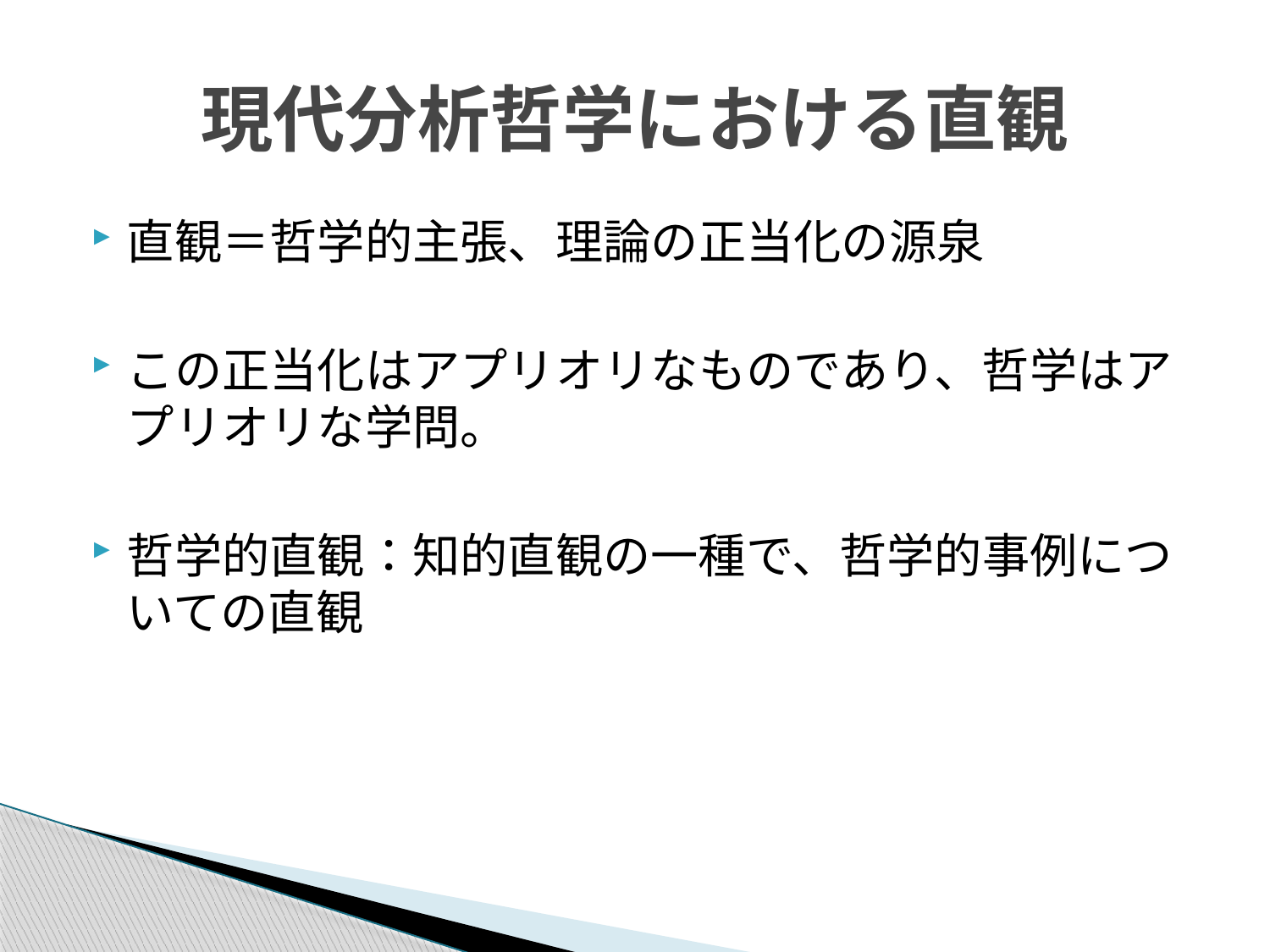

# 現代分析哲学における直観
直観＝哲学的主張、理論の正当化の源泉

この正当化はアプリオリなものであり、哲学はアプリオリな学問。

哲学的直観：知的直観の一種で、哲学的事例についての直観